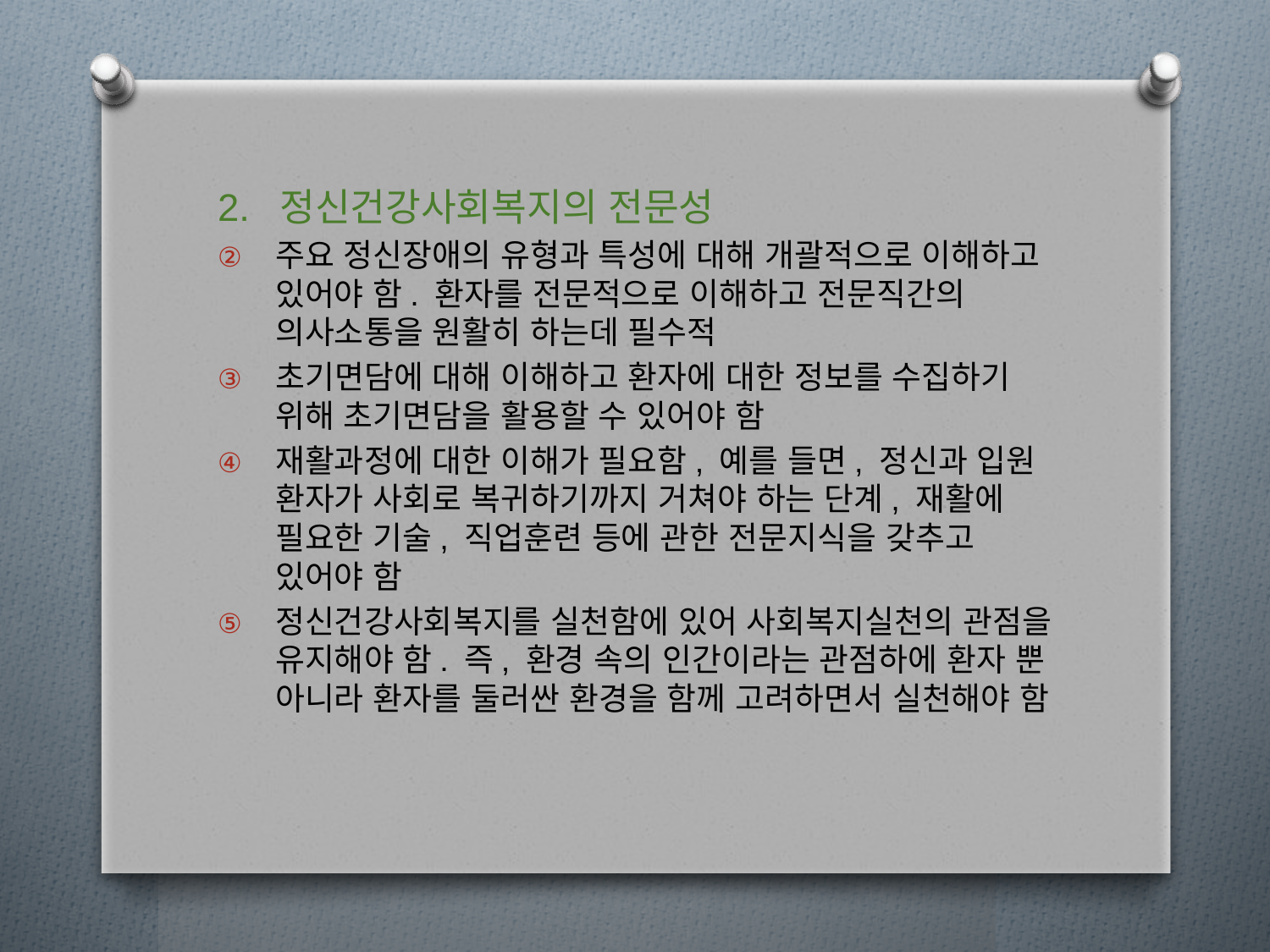

2.  정신건강사회복지의 전문성
주요 정신장애의 유형과 특성에 대해 개괄적으로 이해하고 있어야 함. 환자를 전문적으로 이해하고 전문직간의 의사소통을 원활히 하는데 필수적
초기면담에 대해 이해하고 환자에 대한 정보를 수집하기 위해 초기면담을 활용할 수 있어야 함
재활과정에 대한 이해가 필요함, 예를 들면, 정신과 입원 환자가 사회로 복귀하기까지 거쳐야 하는 단계, 재활에 필요한 기술, 직업훈련 등에 관한 전문지식을 갖추고 있어야 함
정신건강사회복지를 실천함에 있어 사회복지실천의 관점을 유지해야 함. 즉, 환경 속의 인간이라는 관점하에 환자 뿐 아니라 환자를 둘러싼 환경을 함께 고려하면서 실천해야 함